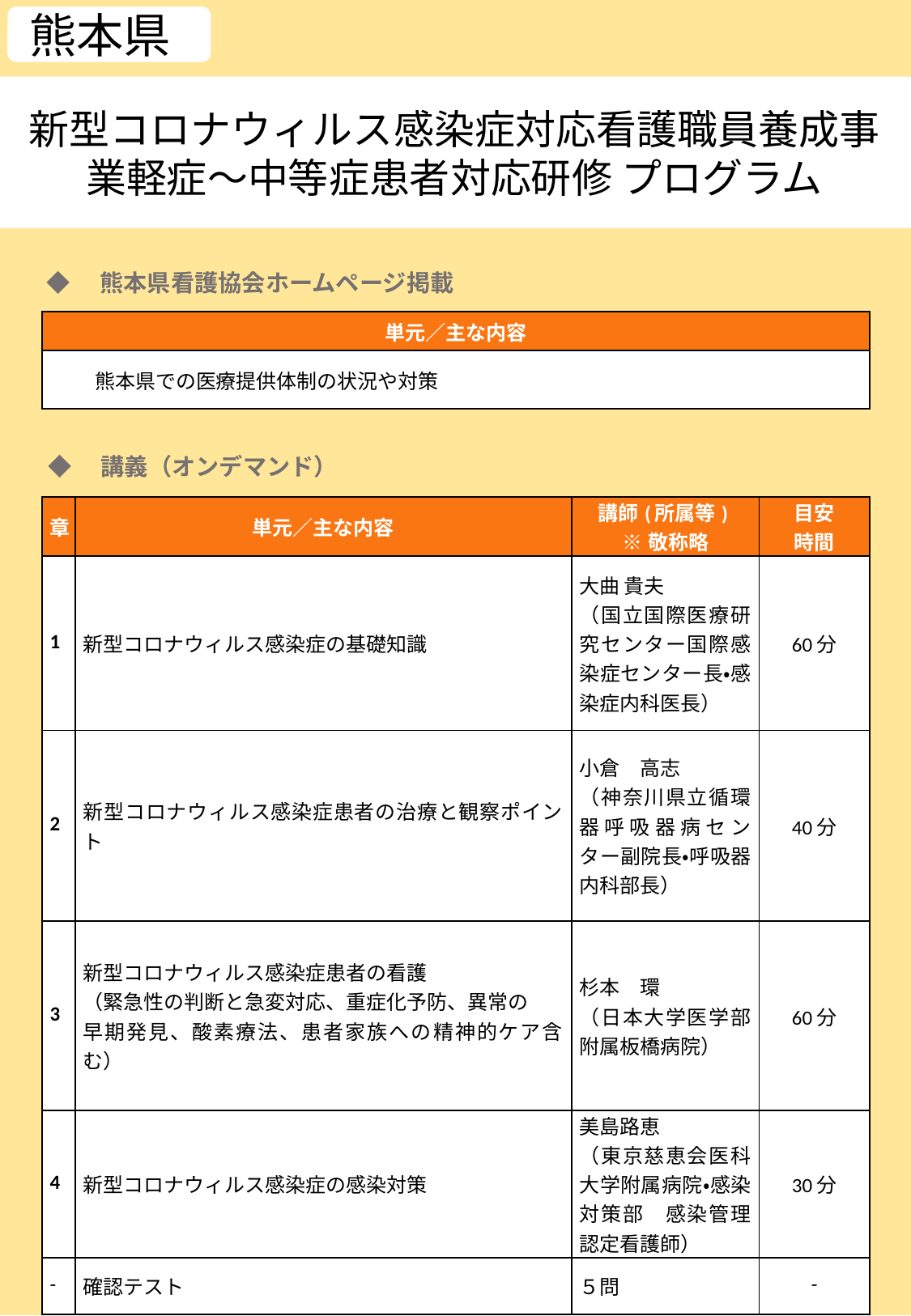

熊本県

新型コロナウィルス感染症対応看護職員養成事業軽症～中等症患者対応研修 プログラム
◆　熊本県看護協会ホームページ掲載
| 単元／主な内容 |
| --- |
| 熊本県での医療提供体制の状況や対策 |
◆　講義（オンデマンド）
| 章 | 単元／主な内容 | 講師(所属等) ※敬称略 | 目安 時間 |
| --- | --- | --- | --- |
| 1 | 新型コロナウィルス感染症の基礎知識 | 大曲 貴夫 （国立国際医療研究センター国際感染症センター長・感染症内科医長） | 60分 |
| 2 | 新型コロナウィルス感染症患者の治療と観察ポイント | 小倉　高志 （神奈川県立循環器呼吸器病センター副院長・呼吸器内科部長） | 40分 |
| 3 | 新型コロナウィルス感染症患者の看護 （緊急性の判断と急変対応、重症化予防、異常の 早期発見、酸素療法、患者家族への精神的ケア含む） | 杉本　環 （日本大学医学部附属板橋病院） | 60分 |
| 4 | 新型コロナウィルス感染症の感染対策 | 美島路恵 （東京慈恵会医科大学附属病院・感染対策部　感染管理認定看護師） | 30分 |
| - | 確認テスト | ５問 | - |